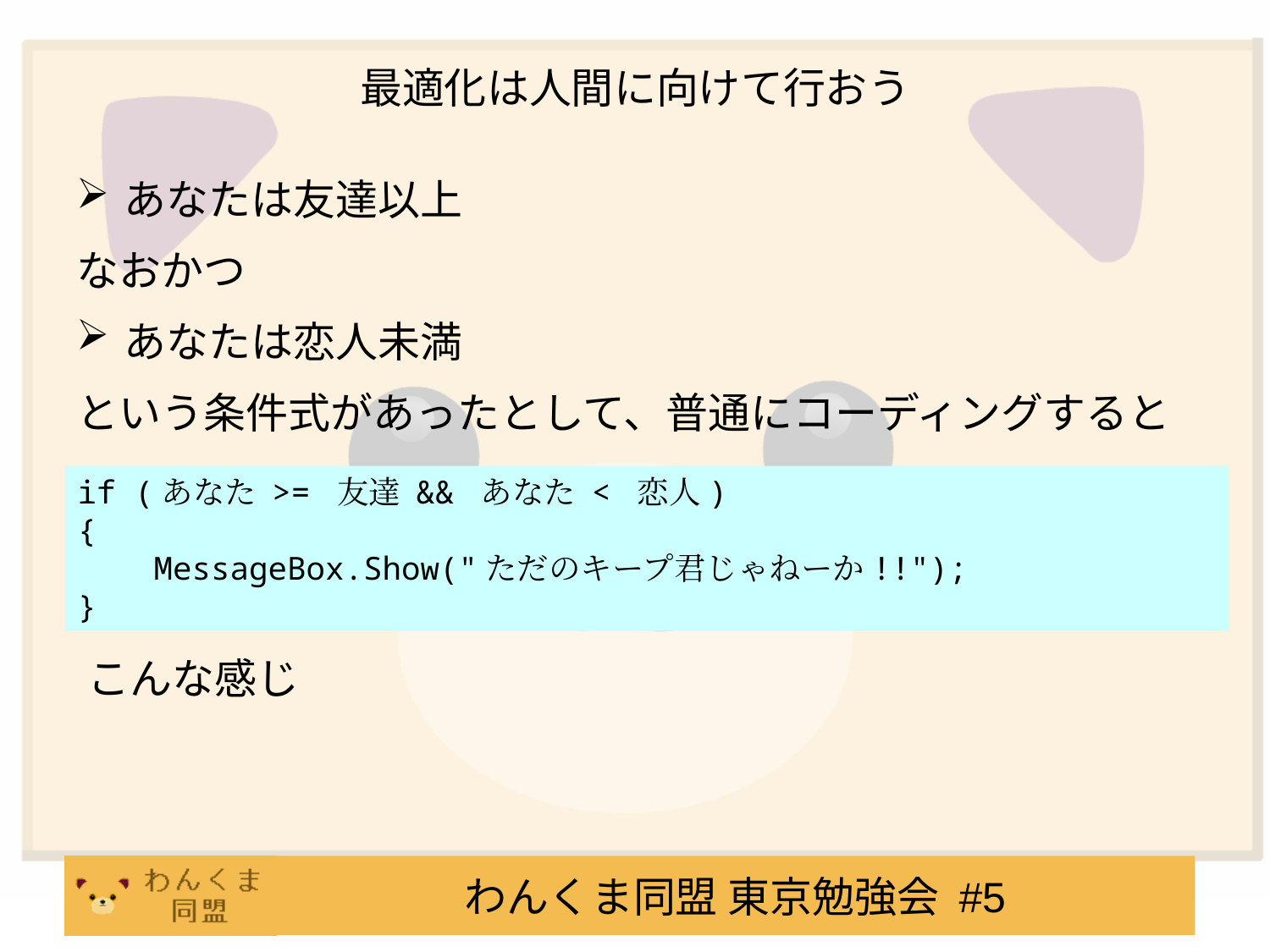

# 最適化は人間に向けて行おう
あなたは友達以上
なおかつ
あなたは恋人未満
という条件式があったとして、普通にコーディングすると
if (あなた >= 友達 && あなた < 恋人)
{
    MessageBox.Show("ただのキープ君じゃねーか!!");
}
こんな感じ